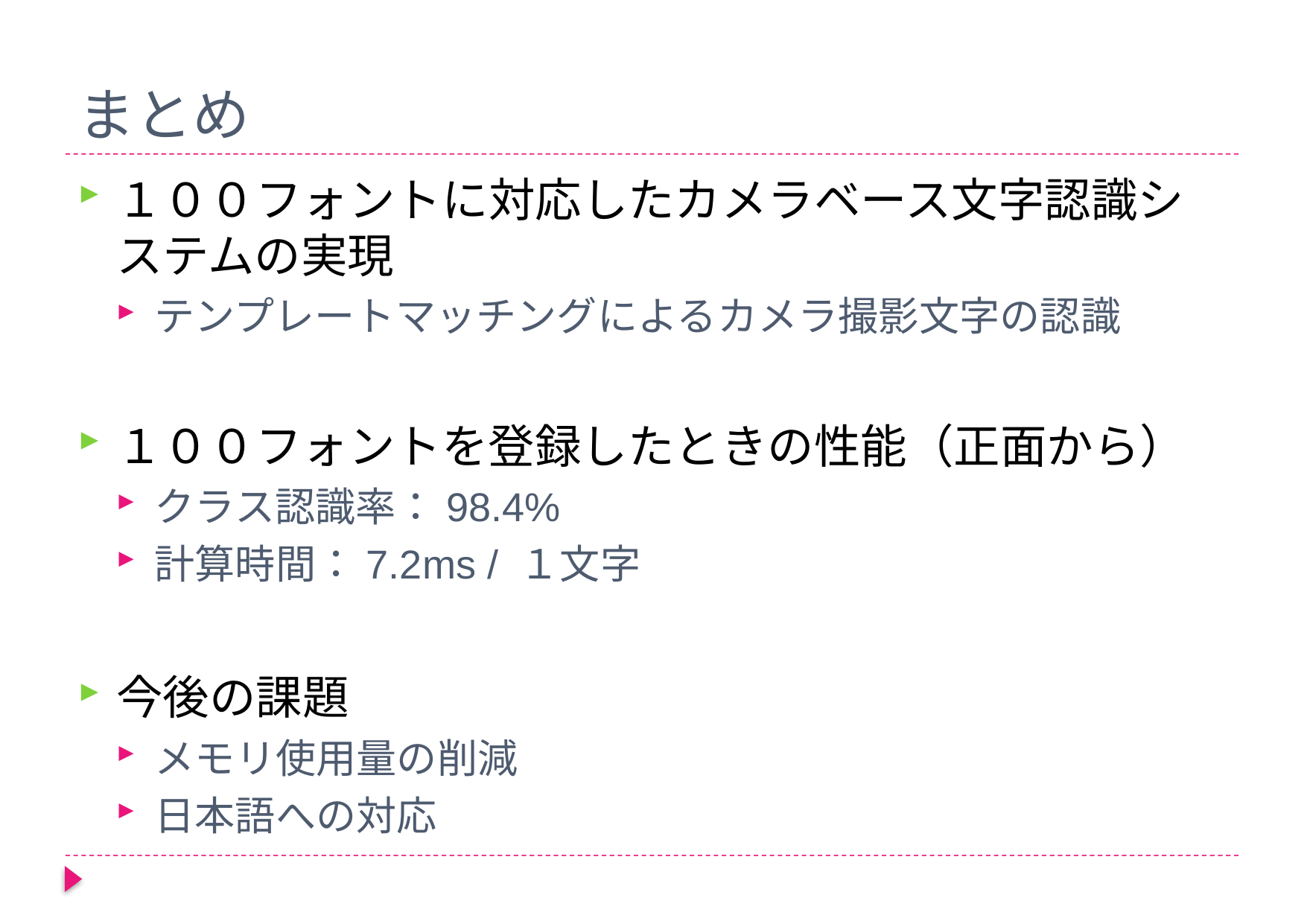

# まとめ
１００フォントに対応したカメラベース文字認識システムの実現
テンプレートマッチングによるカメラ撮影文字の認識

１００フォントを登録したときの性能（正面から）
クラス認識率：98.4%
計算時間：7.2ms / １文字

今後の課題
メモリ使用量の削減
日本語への対応